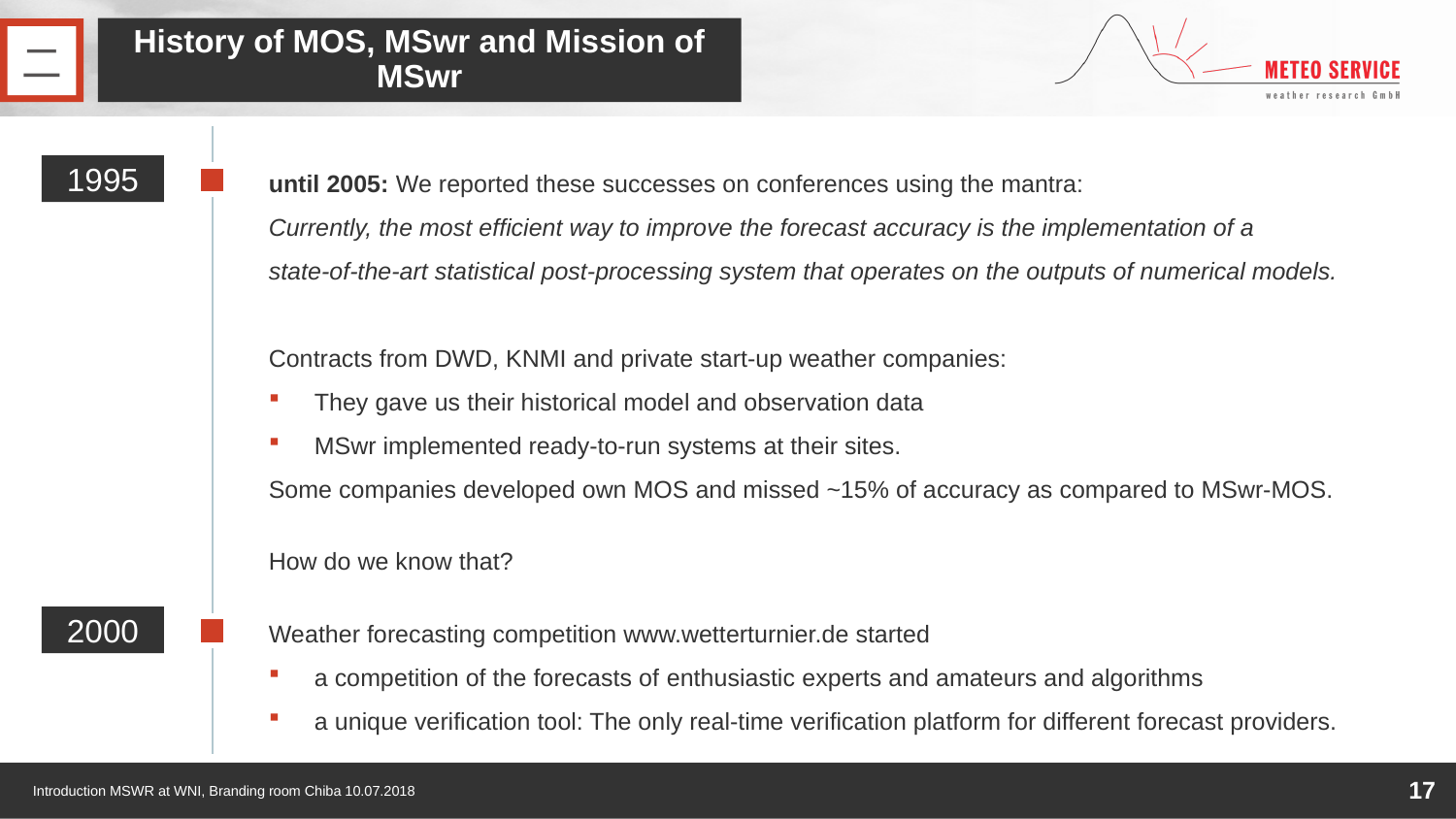

# History of MOS, MSwr and Mission of MSwr
二
until 2005: We reported these successes on conferences using the mantra:
Currently, the most efficient way to improve the forecast accuracy is the implementation of a
state-of-the-art statistical post-processing system that operates on the outputs of numerical models.

Contracts from DWD, KNMI and private start-up weather companies:
They gave us their historical model and observation data
MSwr implemented ready-to-run systems at their sites.
Some companies developed own MOS and missed ~15% of accuracy as compared to MSwr-MOS.

How do we know that?

Weather forecasting competition www.wetterturnier.de started
a competition of the forecasts of enthusiastic experts and amateurs and algorithms
a unique verification tool: The only real-time verification platform for different forecast providers.

1995

2000